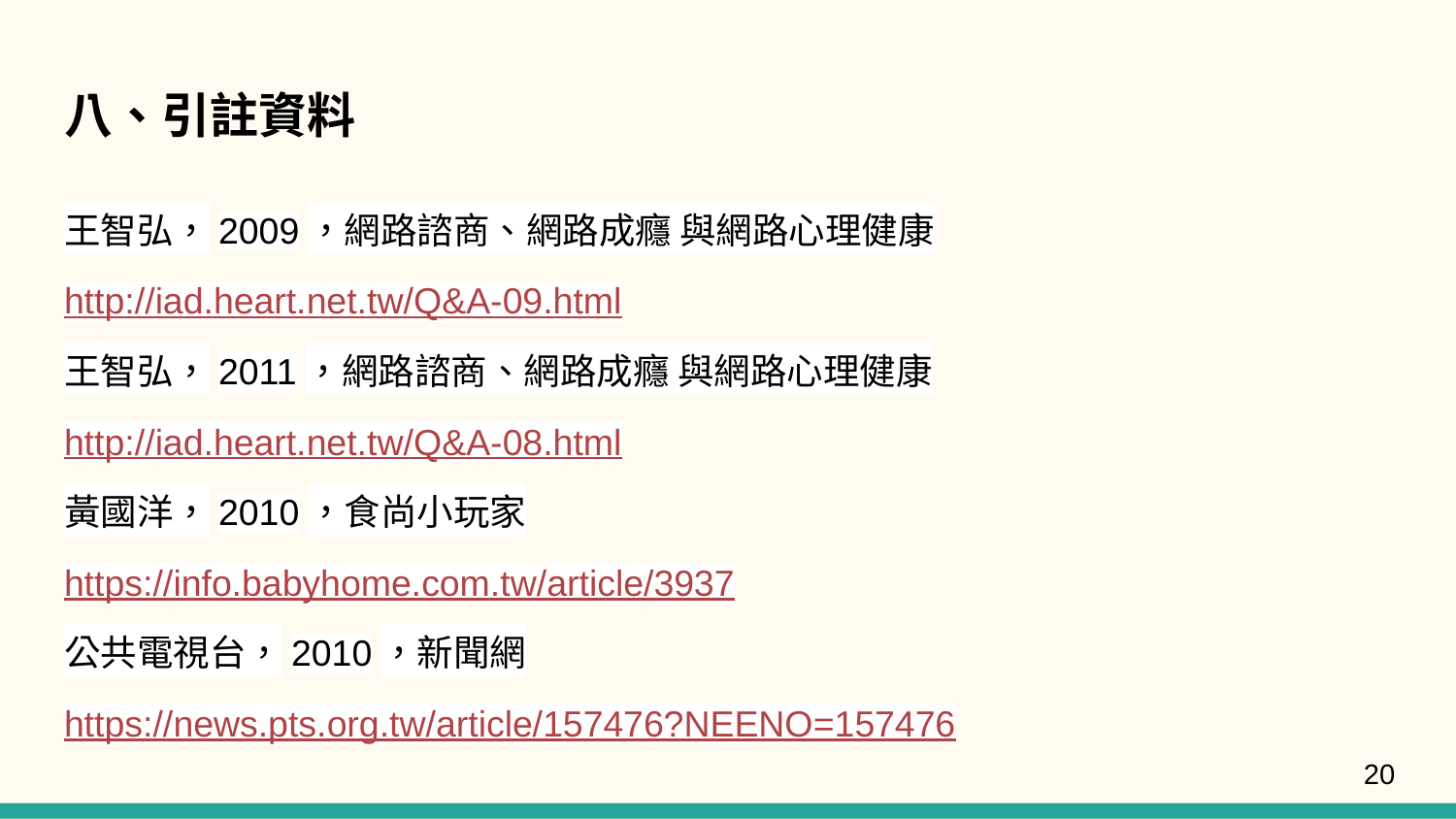

# 八、引註資料

王智弘，2009，網路諮商、網路成癮 與網路心理健康
http://iad.heart.net.tw/Q&A-09.html
王智弘，2011，網路諮商、網路成癮 與網路心理健康
http://iad.heart.net.tw/Q&A-08.html
黃國洋，2010，食尚小玩家
https://info.babyhome.com.tw/article/3937
公共電視台，2010，新聞網
https://news.pts.org.tw/article/157476?NEENO=157476

20